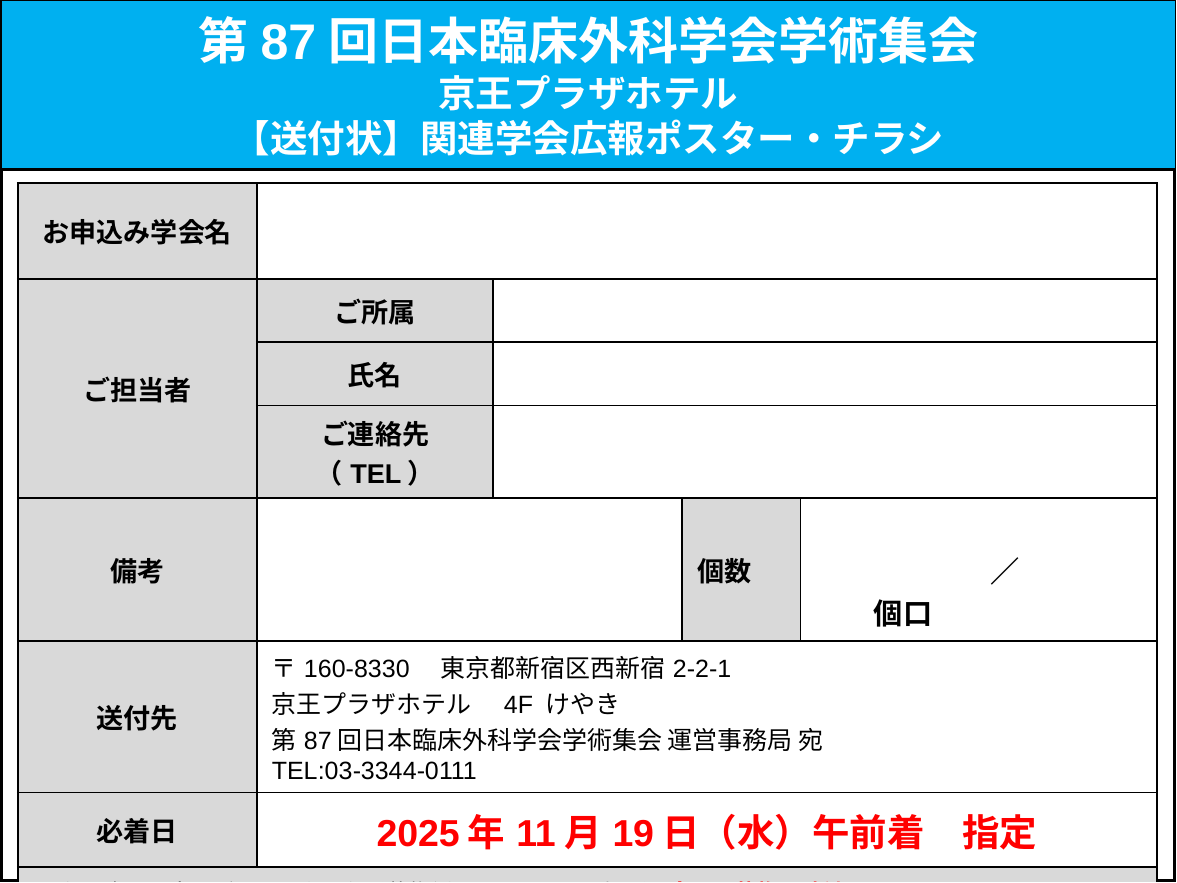

第87回日本臨床外科学会学術集会
京王プラザホテル
【送付状】関連学会広報ポスター・チラシ
| お申込み学会名 |  |  |  |  |
| --- | --- | --- | --- | --- |
| ご担当者 | ご所属 |  |  |  |
|  | 氏名 |  |  |  |
|  | ご連絡先（TEL） |  |  |  |
| 備考 |  |  | 個数 | ／　　　　　　個口 |
| 送付先 | 〒160-8330　東京都新宿区西新宿2-2-1 京王プラザホテル　4F けやき 第87回日本臨床外科学会学術集会 運営事務局 宛 TEL:03-3344-0111 |  |  |  |
| 必着日 | 2025年11月19日（水）午前着　指定 |  |  |  |
| ※必要事項を全てご記入の上、必ず荷物側面の見えやすい場所に全ての荷物に貼付してください。 ※本送付状はカラーで印刷をお願いします。 |  |  |  |  |